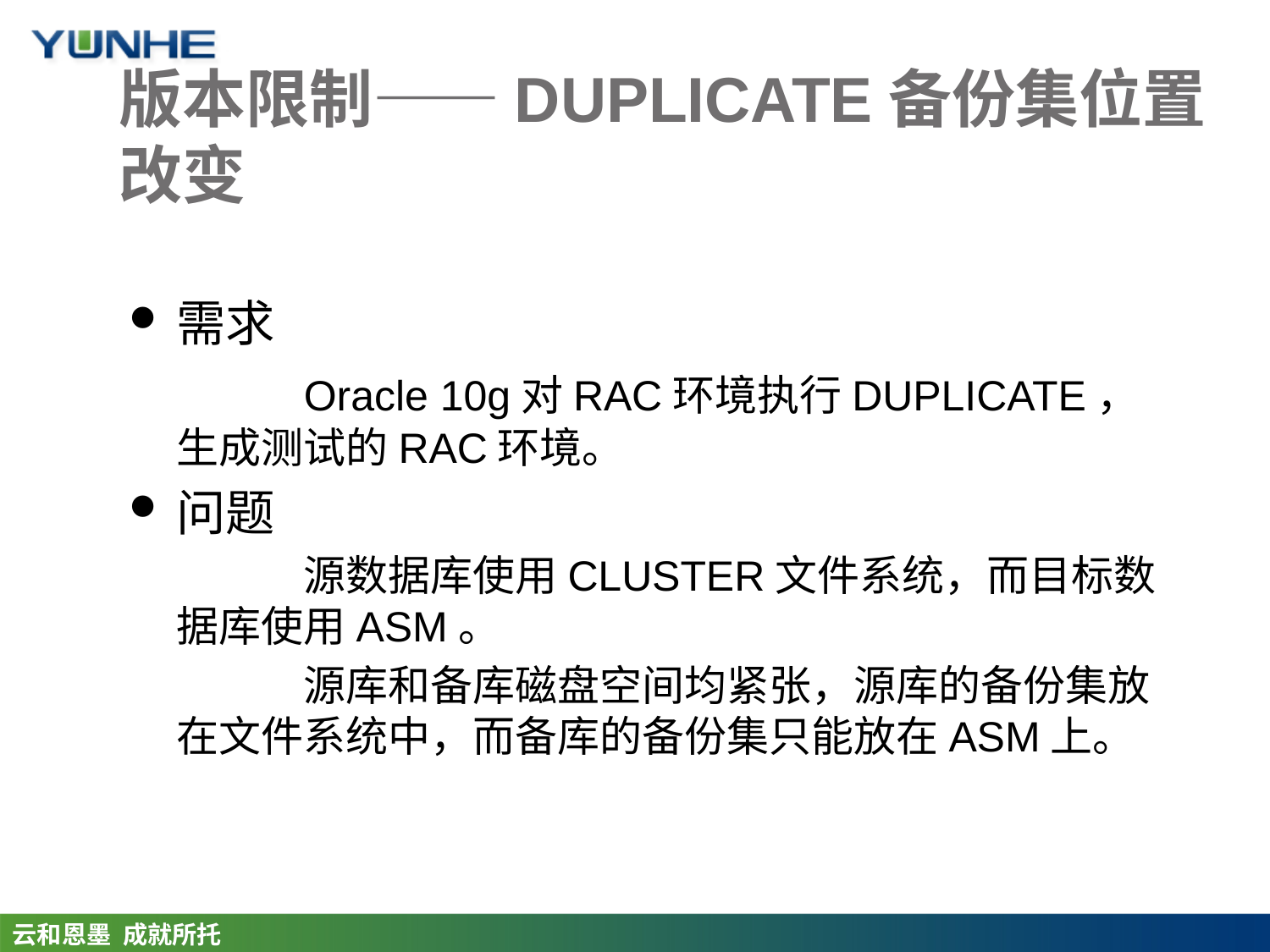

# 版本限制——DUPLICATE备份集位置改变
需求
		Oracle 10g对RAC环境执行DUPLICATE，生成测试的RAC环境。
问题
		源数据库使用CLUSTER文件系统，而目标数据库使用ASM。
		源库和备库磁盘空间均紧张，源库的备份集放在文件系统中，而备库的备份集只能放在ASM上。